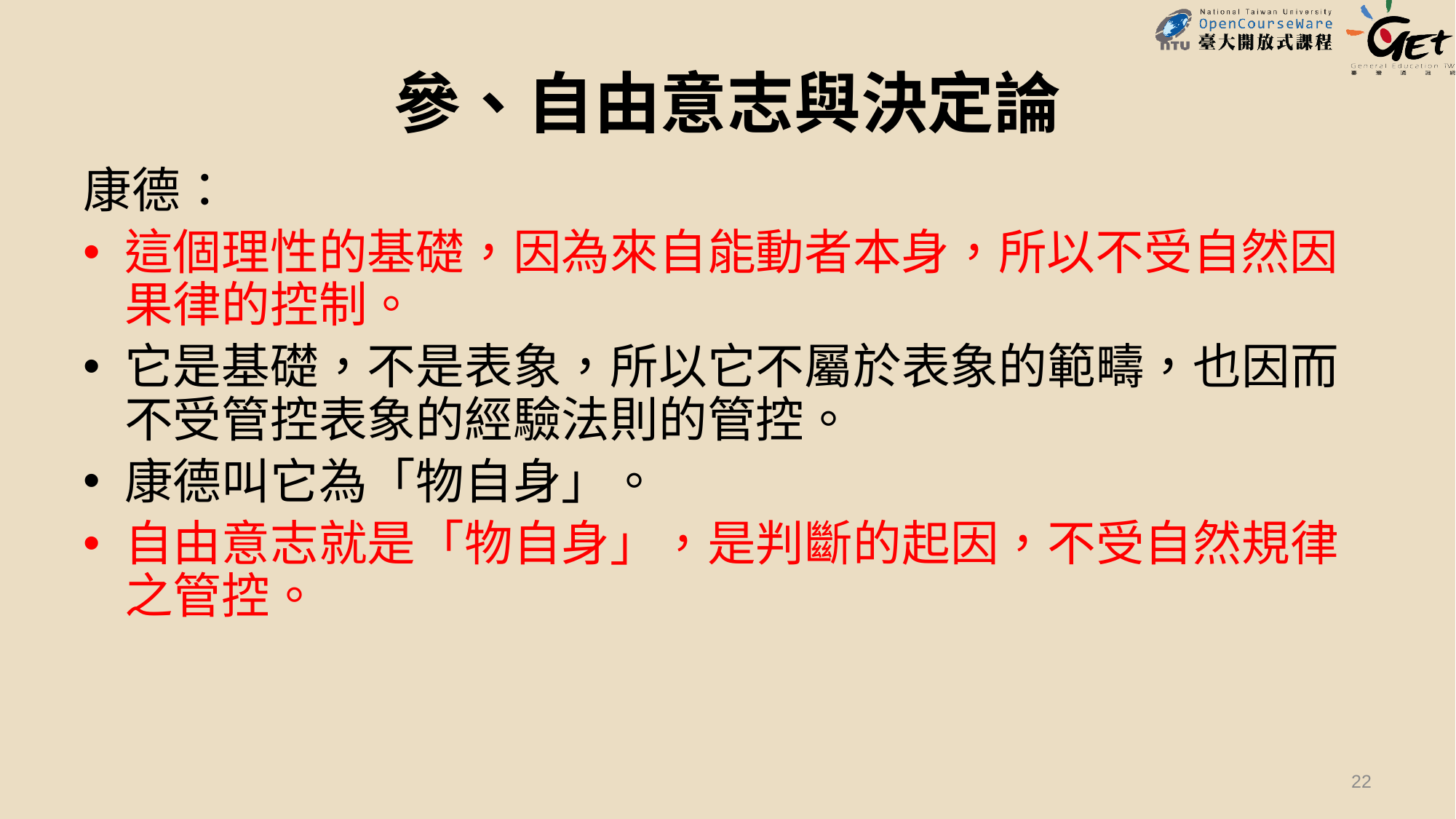

參、自由意志與決定論
康德：
這個理性的基礎，因為來自能動者本身，所以不受自然因果律的控制。
它是基礎，不是表象，所以它不屬於表象的範疇，也因而不受管控表象的經驗法則的管控。
康德叫它為「物自身」。
自由意志就是「物自身」，是判斷的起因，不受自然規律之管控。
22